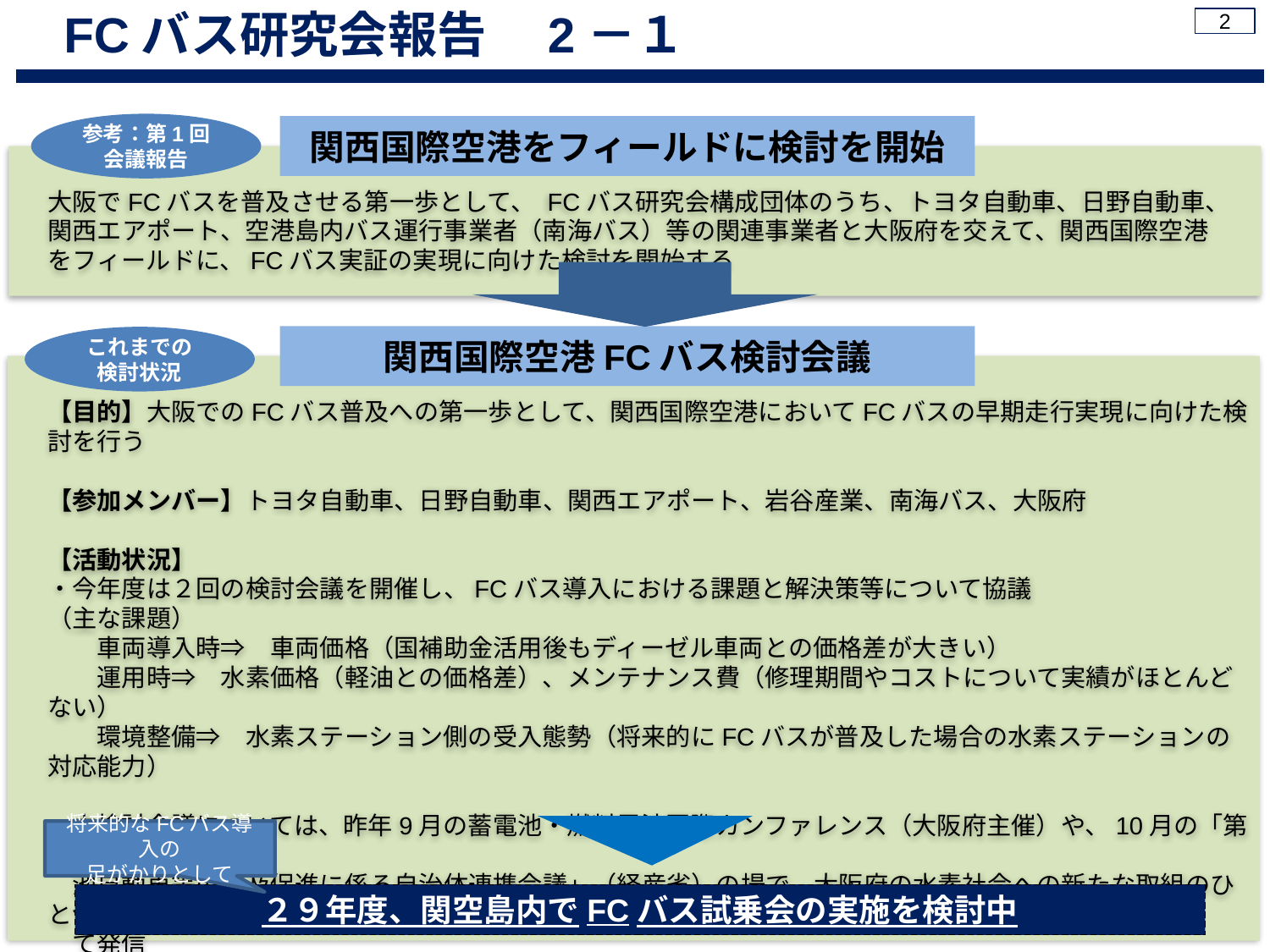

FCバス研究会報告　2－１
2
参考：第1回
会議報告
関西国際空港をフィールドに検討を開始

大阪でFCバスを普及させる第一歩として、 FCバス研究会構成団体のうち、トヨタ自動車、日野自動車、関西エアポート、空港島内バス運行事業者（南海バス）等の関連事業者と大阪府を交えて、関西国際空港をフィールドに、FCバス実証の実現に向けた検討を開始する

関西国際空港FCバス検討会議
これまでの
検討状況

【目的】大阪でのFCバス普及への第一歩として、関西国際空港においてFCバスの早期走行実現に向けた検討を行う

【参加メンバー】トヨタ自動車、日野自動車、関西エアポート、岩谷産業、南海バス、大阪府

【活動状況】
・今年度は２回の検討会議を開催し、FCバス導入における課題と解決策等について協議
（主な課題）
　　車両導入時⇒　車両価格（国補助金活用後もディーゼル車両との価格差が大きい）
　　運用時⇒　水素価格（軽油との価格差）、メンテナンス費（修理期間やコストについて実績がほとんどない）
　　環境整備⇒　水素ステーション側の受入態勢（将来的にFCバスが普及した場合の水素ステーションの対応能力）

・本検討会議については、昨年9月の蓄電池・燃料電池国際カンファレンス（大阪府主催）や、10月の「第3回　燃料電
　池自動車等の普及促進に係る自治体連携会議」（経産省）の場で、大阪府の水素社会への新たな取組のひとつとし
　て発信

将来的なFCバス導入の
足がかりとして
２９年度、関空島内でFCバス試乗会の実施を検討中